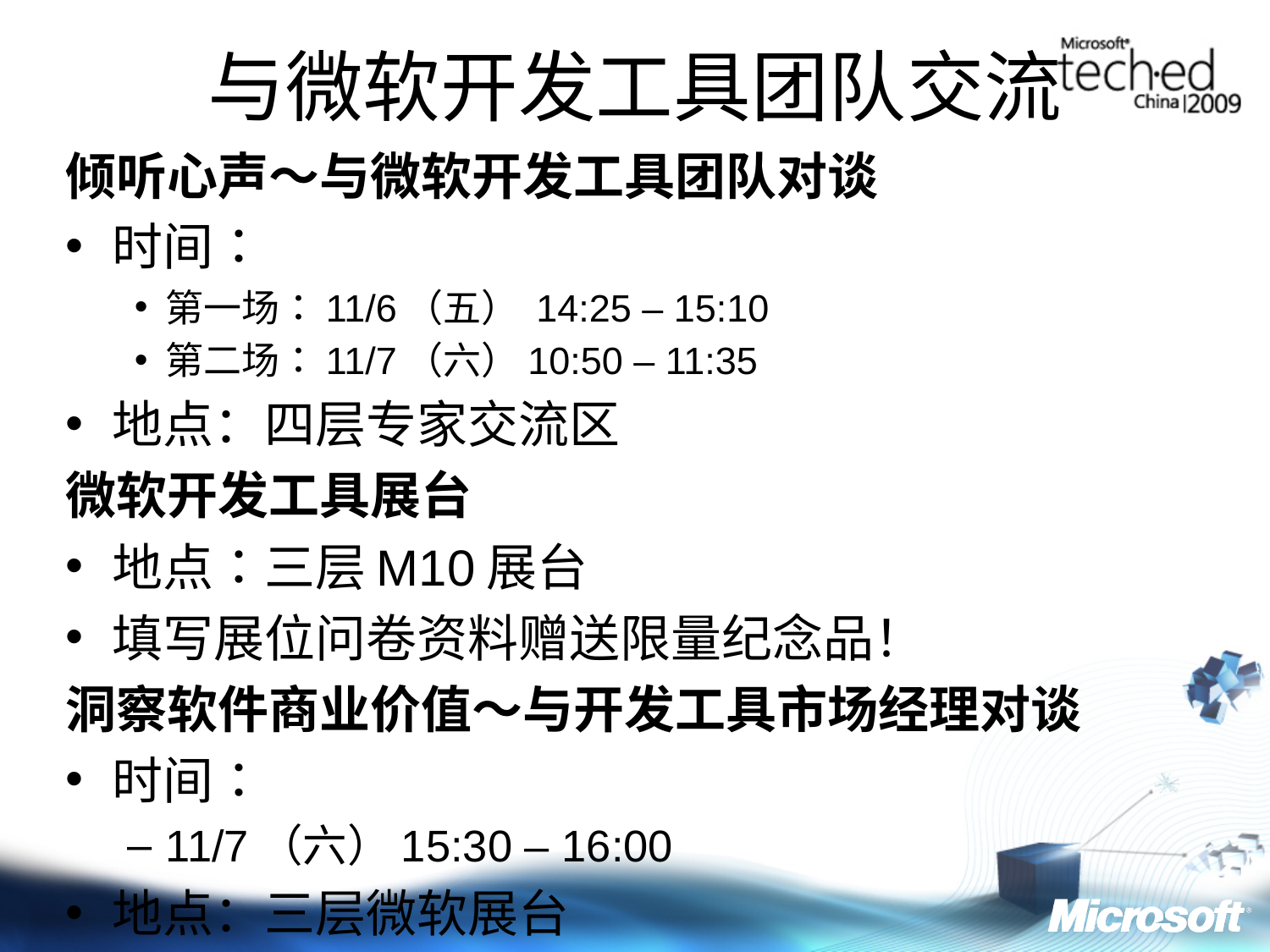

# 与微软开发工具团队交流
倾听心声～与微软开发工具团队对谈
时间：
第一场：11/6（五） 14:25 – 15:10
第二场：11/7（六）10:50 – 11:35
地点：四层专家交流区
微软开发工具展台
地点：三层M10展台
填写展位问卷资料赠送限量纪念品！
洞察软件商业价值～与开发工具市场经理对谈
时间：
11/7（六）15:30 – 16:00
地点：三层微软展台